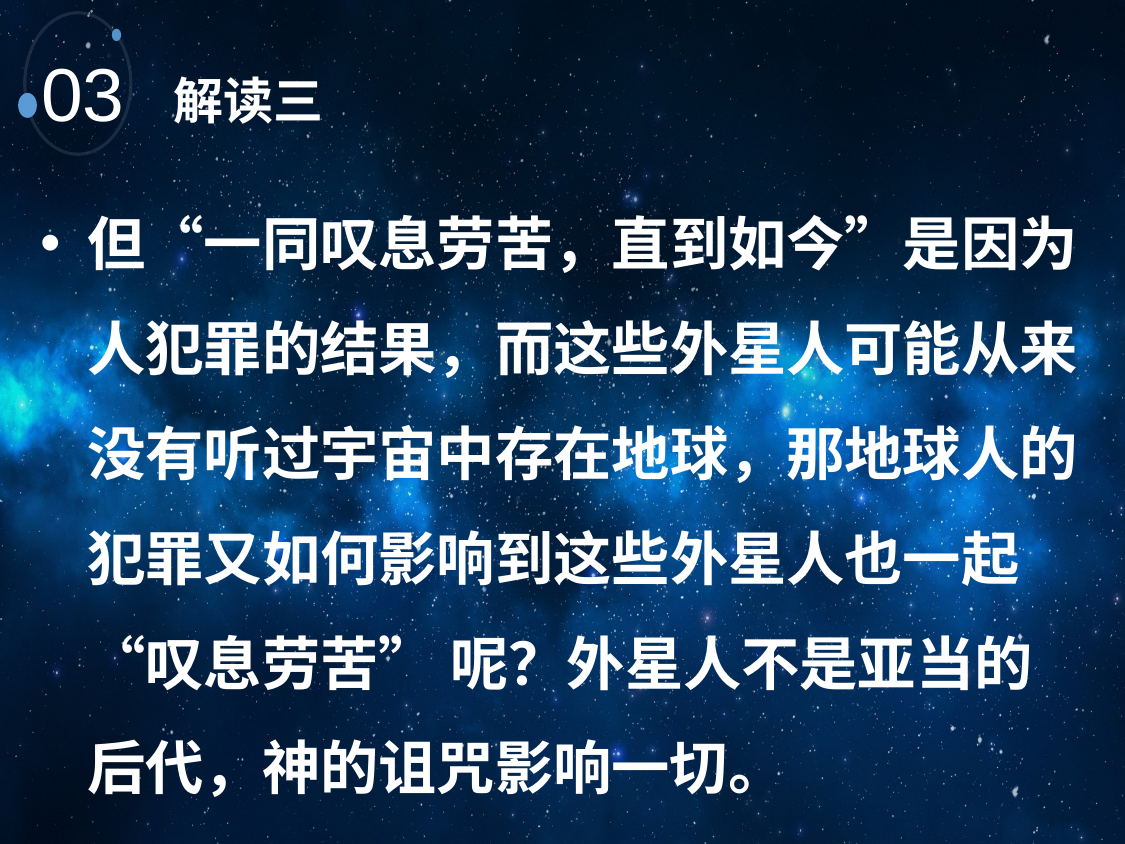

03
解读三
但“一同叹息劳苦，直到如今”是因为人犯罪的结果，而这些外星人可能从来没有听过宇宙中存在地球，那地球人的犯罪又如何影响到这些外星人也一起“叹息劳苦” 呢？外星人不是亚当的后代，神的诅咒影响一切。